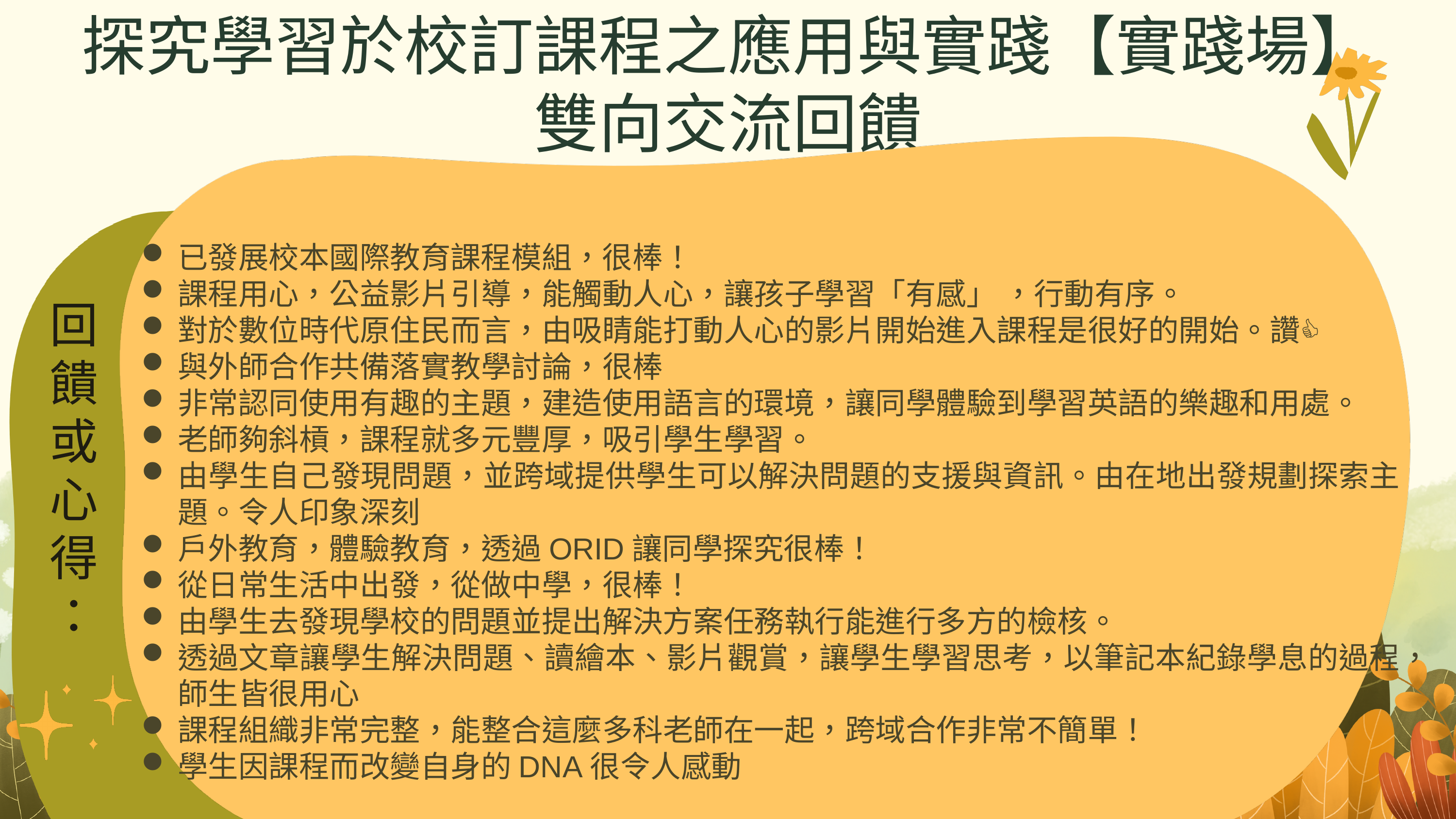

探究學習於校訂課程之應用與實踐【實踐場】
雙向交流回饋

已發展校本國際教育課程模組，很棒！
課程用心，公益影片引導，能觸動人心，讓孩子學習「有感」 ，行動有序。
對於數位時代原住民而言，由吸睛能打動人心的影片開始進入課程是很好的開始。讚👍
與外師合作共備落實教學討論，很棒
非常認同使用有趣的主題，建造使用語言的環境，讓同學體驗到學習英語的樂趣和用處。
老師夠斜槓，課程就多元豐厚，吸引學生學習。
由學生自己發現問題，並跨域提供學生可以解決問題的支援與資訊。由在地出發規劃探索主題。令人印象深刻
戶外教育，體驗教育，透過ORID讓同學探究很棒！
從日常生活中出發，從做中學，很棒！
由學生去發現學校的問題並提出解決方案任務執行能進行多方的檢核。
透過文章讓學生解決問題、讀繪本、影片觀賞，讓學生學習思考，以筆記本紀錄學息的過程，師生皆很用心
課程組織非常完整，能整合這麼多科老師在一起，跨域合作非常不簡單！
學生因課程而改變自身的DNA很令人感動
回饋或心得：